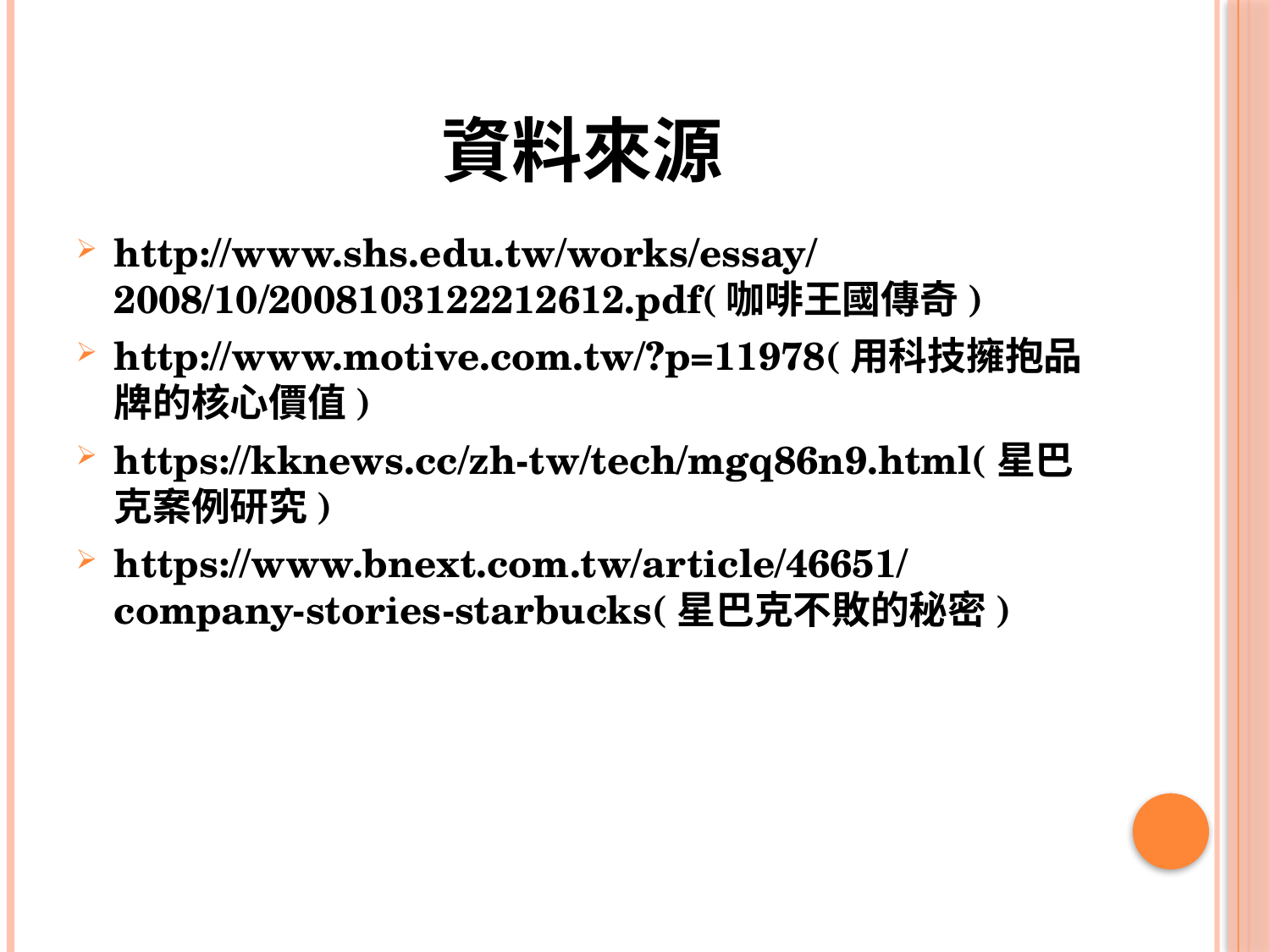

# 資料來源
http://www.shs.edu.tw/works/essay/2008/10/2008103122212612.pdf(咖啡王國傳奇)
http://www.motive.com.tw/?p=11978(用科技擁抱品牌的核心價值)
https://kknews.cc/zh-tw/tech/mgq86n9.html(星巴克案例研究)
https://www.bnext.com.tw/article/46651/company-stories-starbucks(星巴克不敗的秘密)